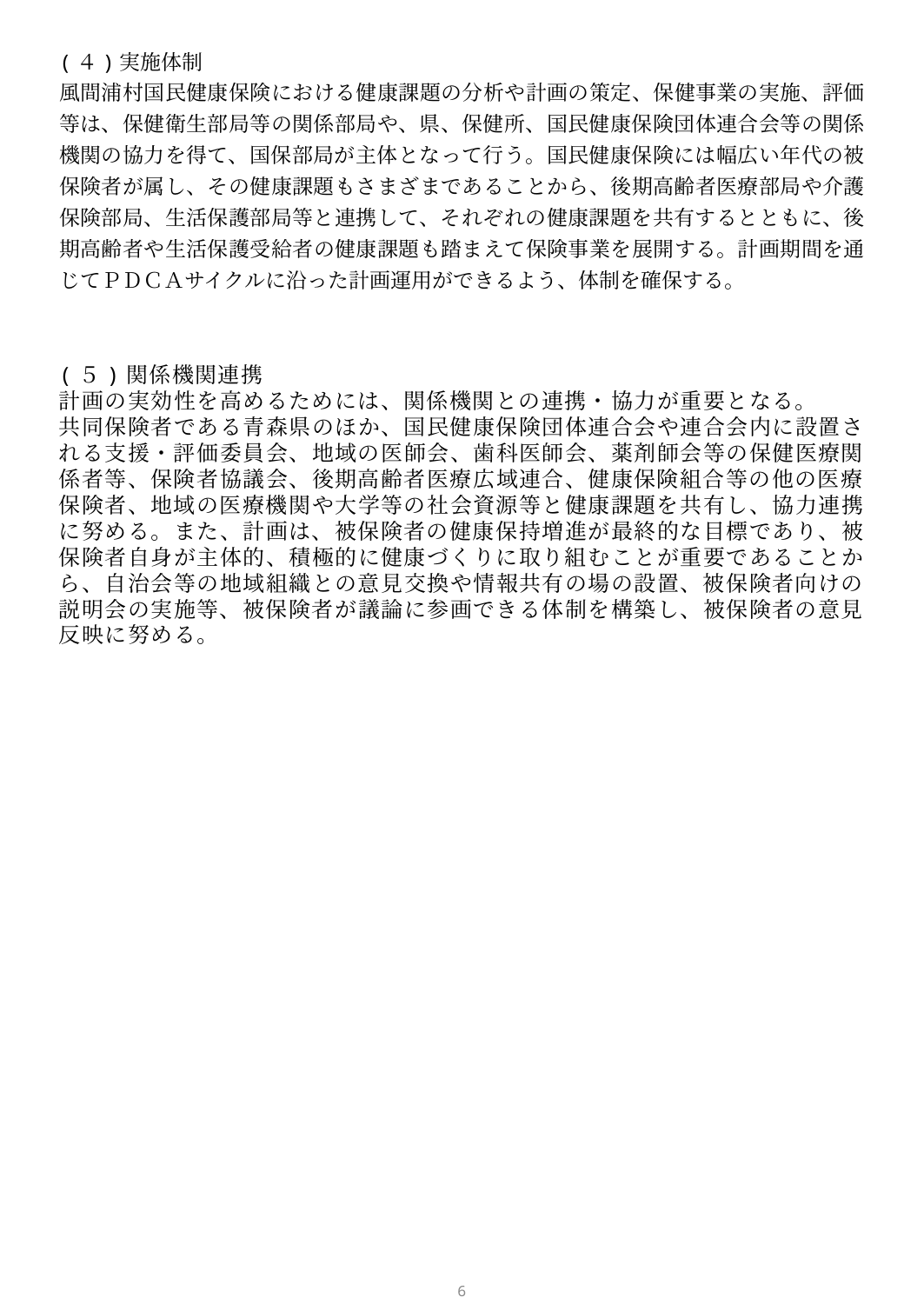

(４)実施体制
風間浦村国民健康保険における健康課題の分析や計画の策定、保健事業の実施、評価等は、保健衛生部局等の関係部局や、県、保健所、国民健康保険団体連合会等の関係機関の協力を得て、国保部局が主体となって行う。国民健康保険には幅広い年代の被保険者が属し、その健康課題もさまざまであることから、後期高齢者医療部局や介護保険部局、生活保護部局等と連携して、それぞれの健康課題を共有するとともに、後期高齢者や生活保護受給者の健康課題も踏まえて保険事業を展開する。計画期間を通じてＰＤＣＡサイクルに沿った計画運用ができるよう、体制を確保する。

(５)関係機関連携
計画の実効性を高めるためには、関係機関との連携・協力が重要となる。
共同保険者である青森県のほか、国民健康保険団体連合会や連合会内に設置される支援・評価委員会、地域の医師会、歯科医師会、薬剤師会等の保健医療関係者等、保険者協議会、後期高齢者医療広域連合、健康保険組合等の他の医療保険者、地域の医療機関や大学等の社会資源等と健康課題を共有し、協力連携に努める。また、計画は、被保険者の健康保持増進が最終的な目標であり、被保険者自身が主体的、積極的に健康づくりに取り組むことが重要であることから、自治会等の地域組織との意見交換や情報共有の場の設置、被保険者向けの説明会の実施等、被保険者が議論に参画できる体制を構築し、被保険者の意見反映に努める。
6